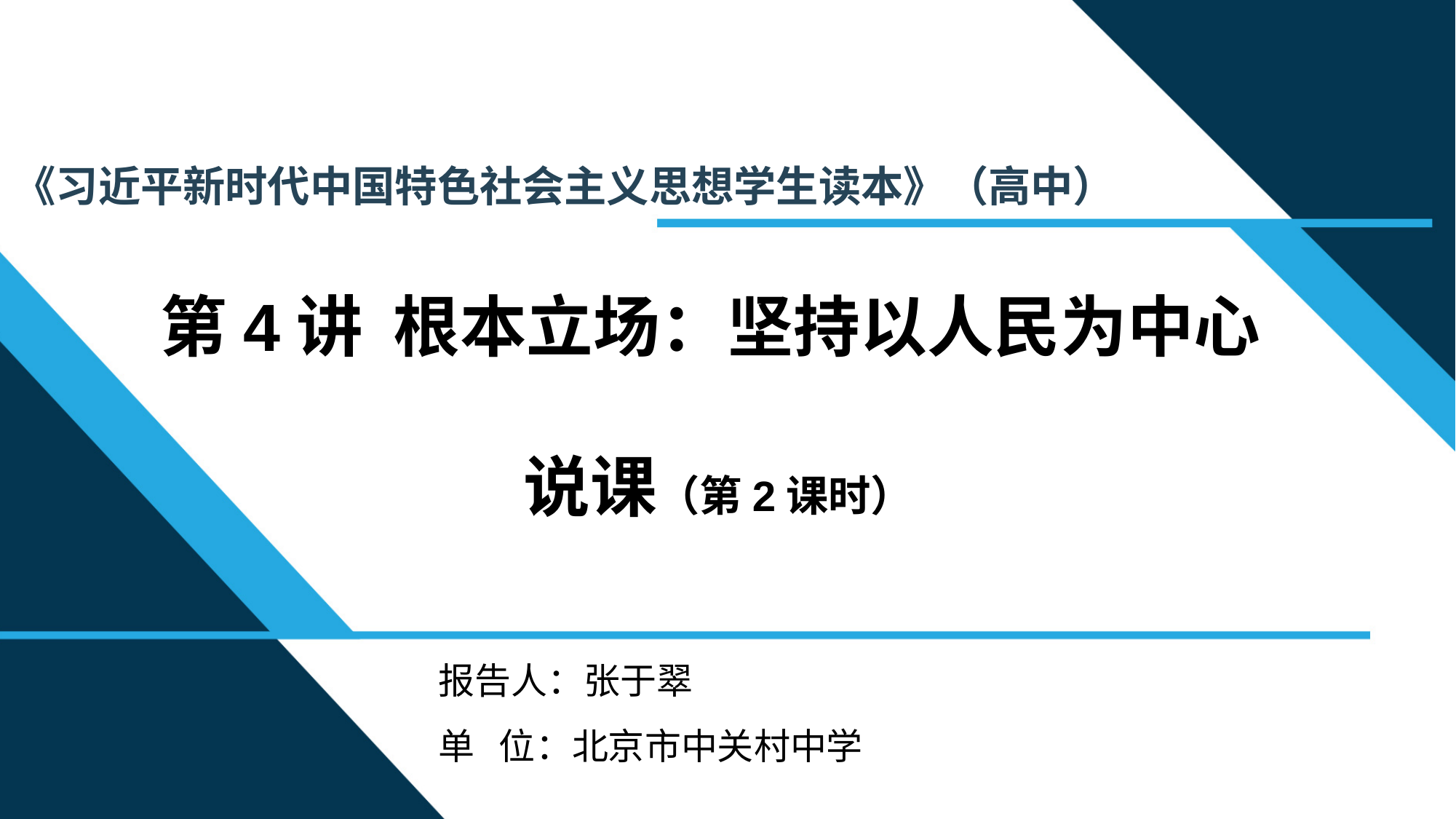

《习近平新时代中国特色社会主义思想学生读本》（高中）

第4讲  根本立场：坚持以人民为中心

说课（第2课时）

报告人：张于翠
单   位：北京市中关村中学